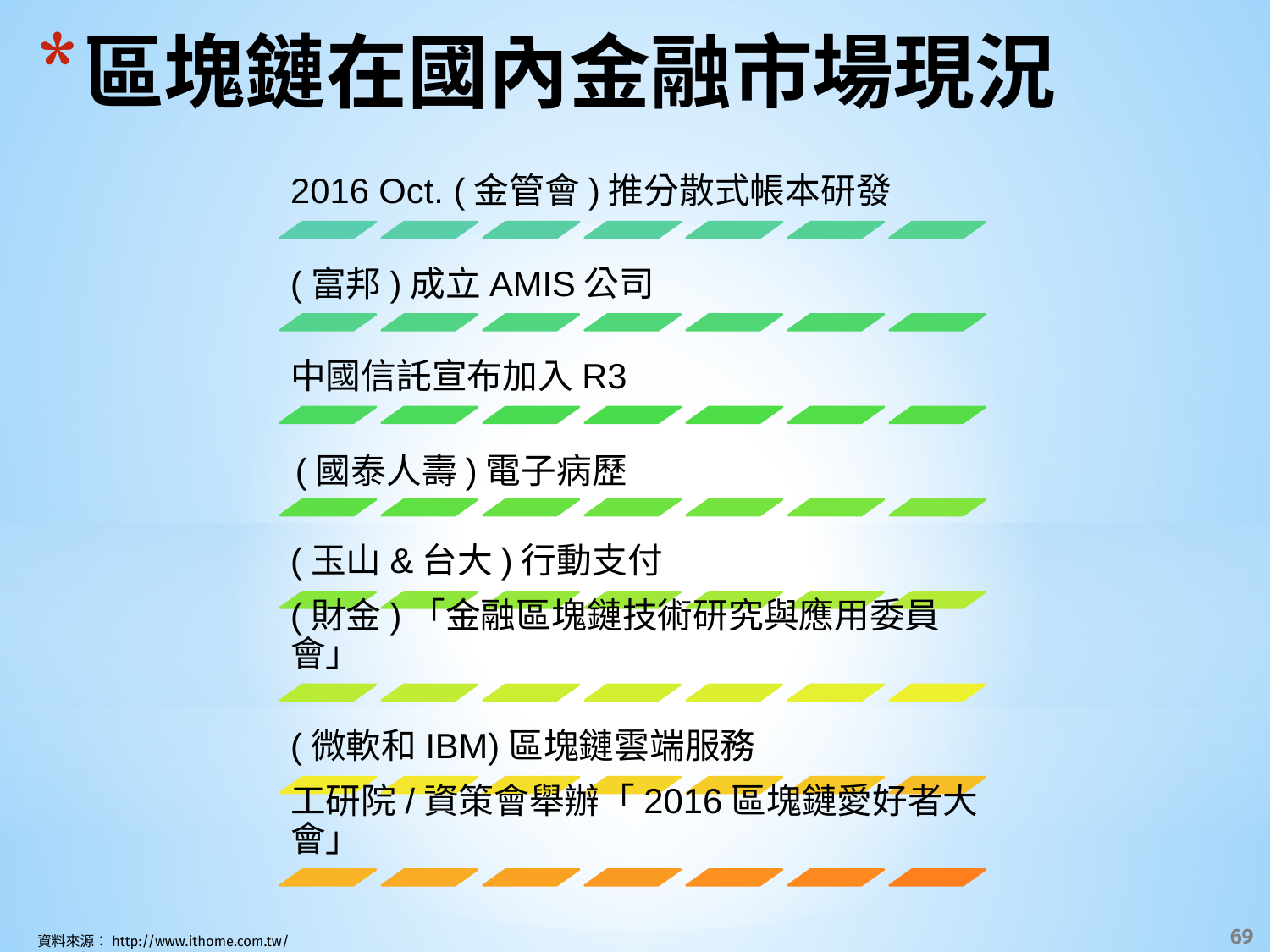

# 區塊鏈在國內金融市場現況

2016 Oct. (金管會)推分散式帳本研發

(富邦)成立AMIS公司

中國信託宣布加入R3

(國泰人壽)電子病歷

(玉山&台大)行動支付

(財金)「金融區塊鏈技術研究與應用委員會」

(微軟和IBM)區塊鏈雲端服務

工研院/資策會舉辦「2016區塊鏈愛好者大會」

69
資料來源：http://www.ithome.com.tw/article/105368